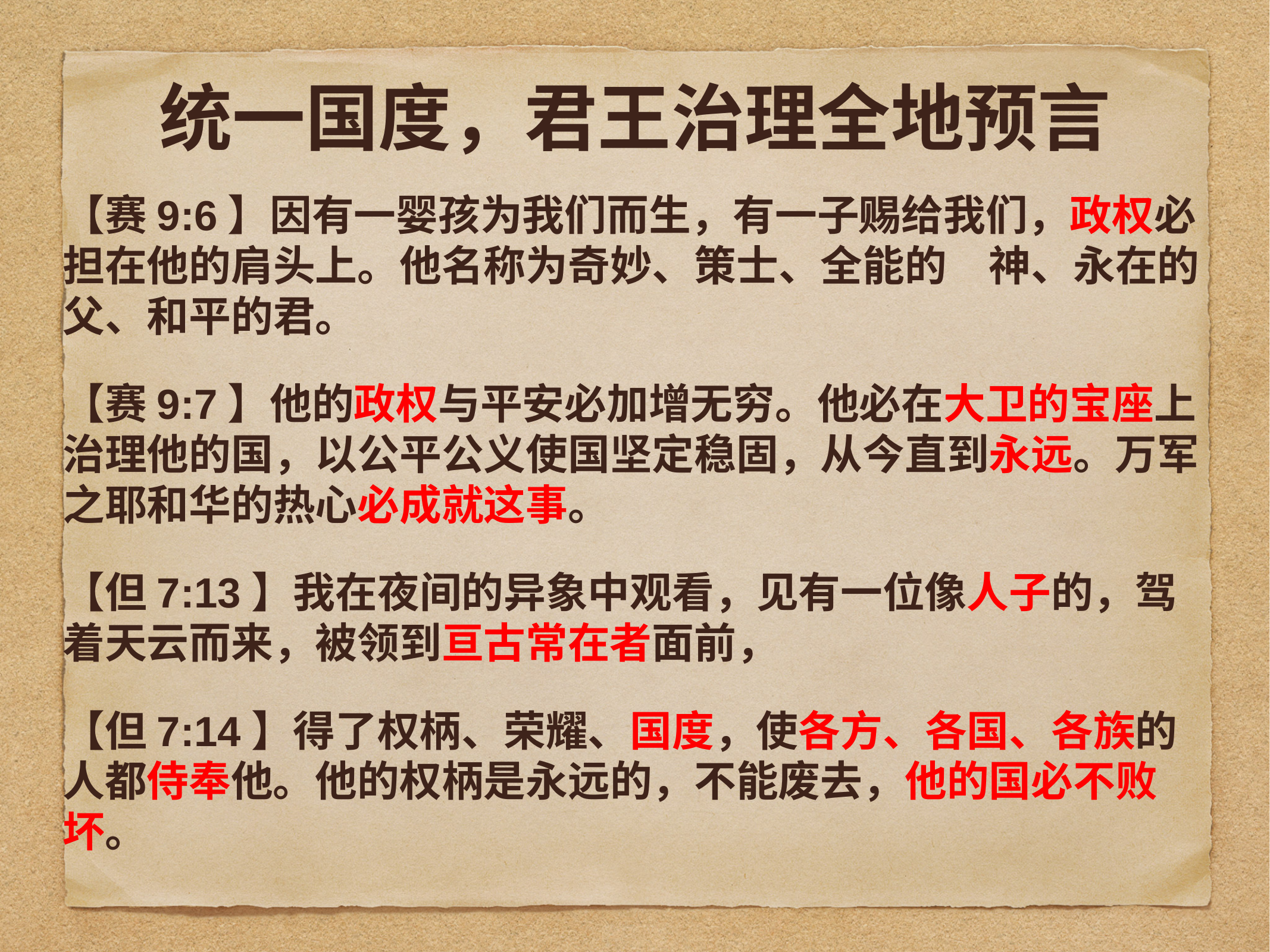

# 统一国度，君王治理全地预言
【赛9:6】因有一婴孩为我们而生，有一子赐给我们，政权必担在他的肩头上。他名称为奇妙、策士、全能的　神、永在的父、和平的君。
【赛9:7】他的政权与平安必加增无穷。他必在大卫的宝座上治理他的国，以公平公义使国坚定稳固，从今直到永远。万军之耶和华的热心必成就这事。
【但7:13】我在夜间的异象中观看，见有一位像人子的，驾着天云而来，被领到亘古常在者面前，
【但7:14】得了权柄、荣耀、国度，使各方、各国、各族的人都侍奉他。他的权柄是永远的，不能废去，他的国必不败坏。